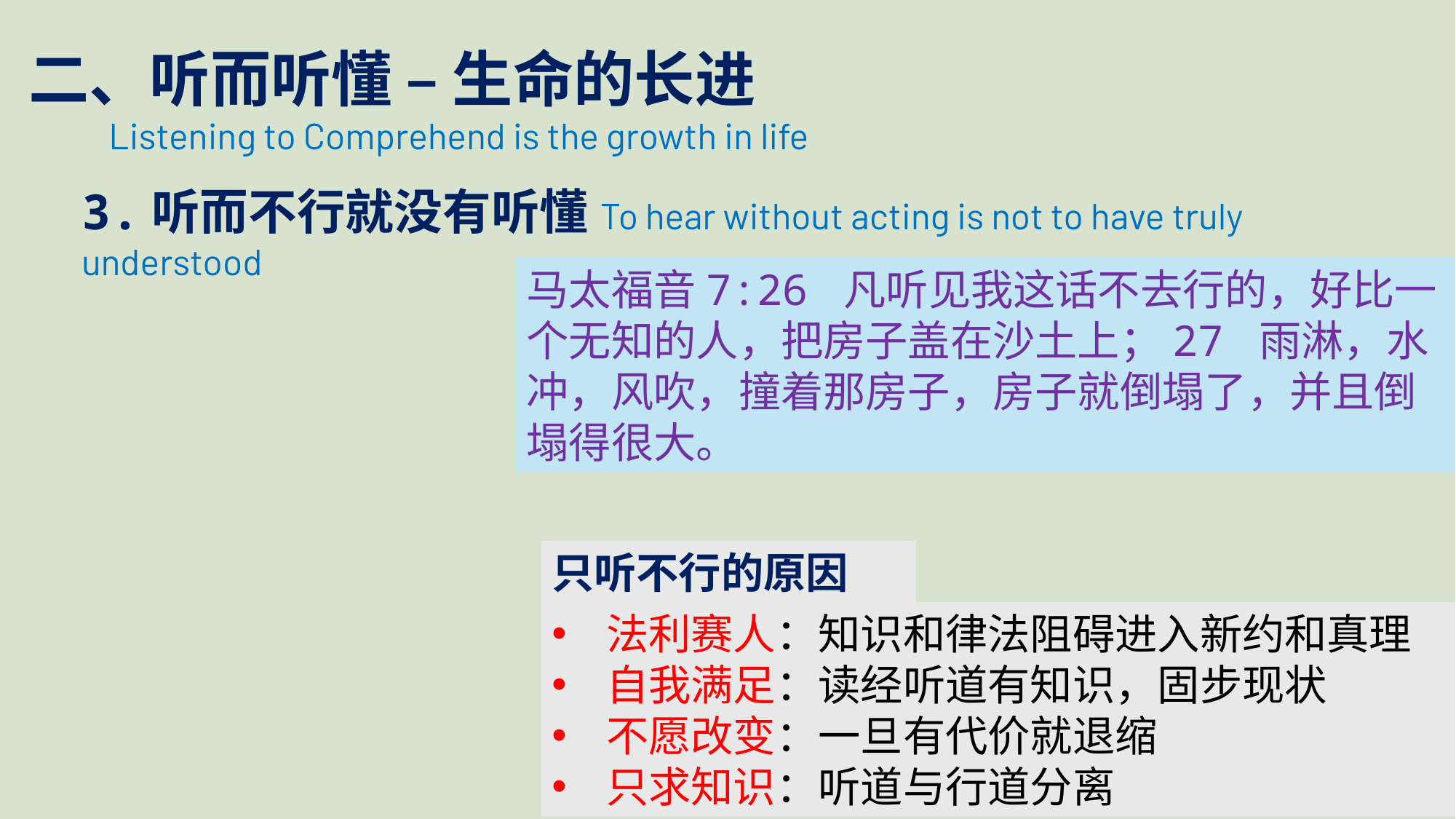

二、听而听懂 – 生命的长进
           Listening to Comprehend is the growth in life
3.听而不行就没有听懂To hear without acting is not to have truly understood
马太福音7:26 凡听见我这话不去行的，好比一个无知的人，把房子盖在沙土上；27 雨淋，水冲，风吹，撞着那房子，房子就倒塌了，并且倒塌得很大。
只听不行的原因
法利赛人：知识和律法阻碍进入新约和真理
自我满足：读经听道有知识，固步现状
不愿改变：一旦有代价就退缩
只求知识：听道与行道分离